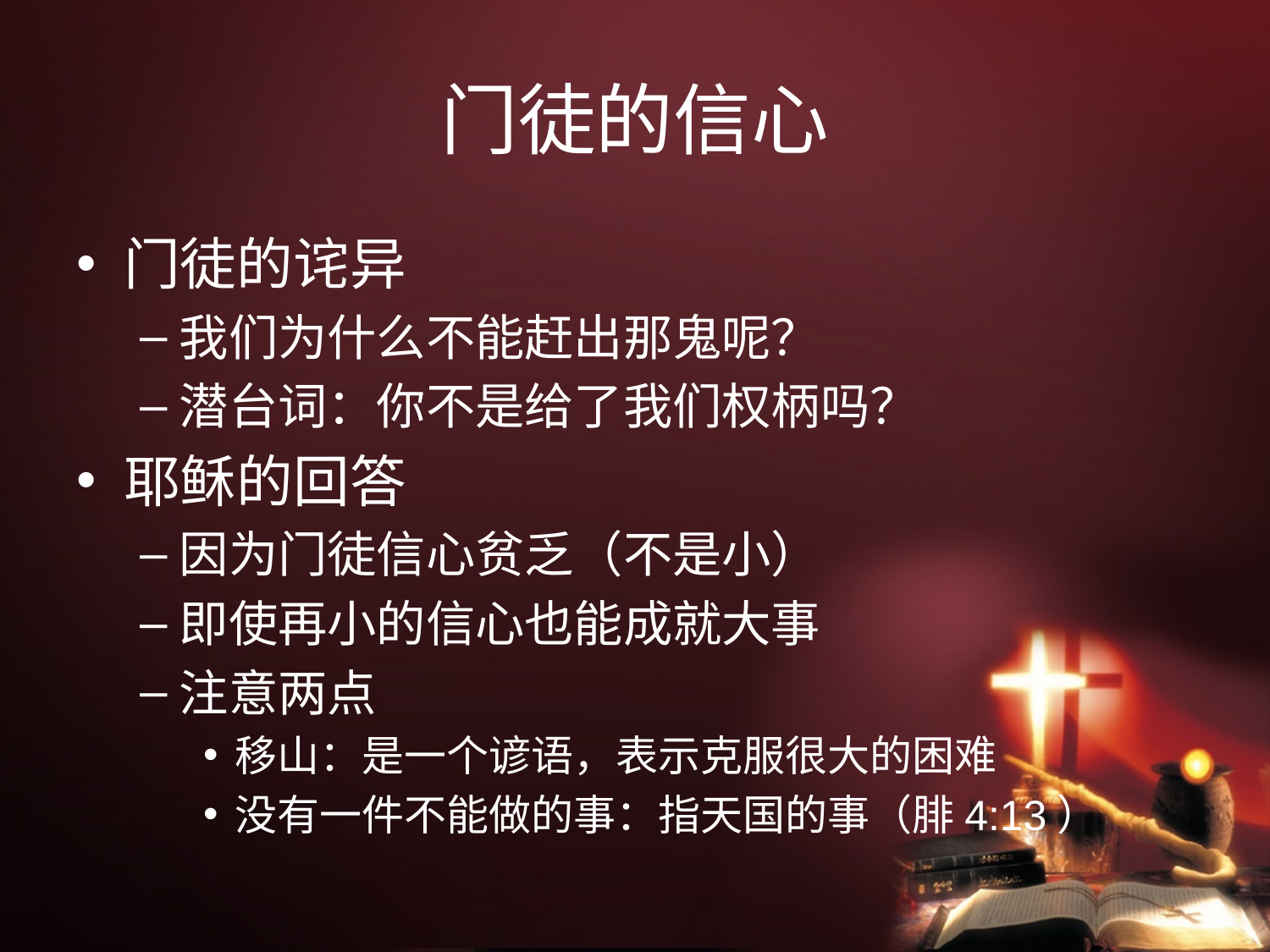

# 门徒的信心
门徒的诧异
我们为什么不能赶出那鬼呢？
潜台词：你不是给了我们权柄吗？
耶稣的回答
因为门徒信心贫乏（不是小）
即使再小的信心也能成就大事
注意两点
移山：是一个谚语，表示克服很大的困难
没有一件不能做的事：指天国的事（腓4:13）